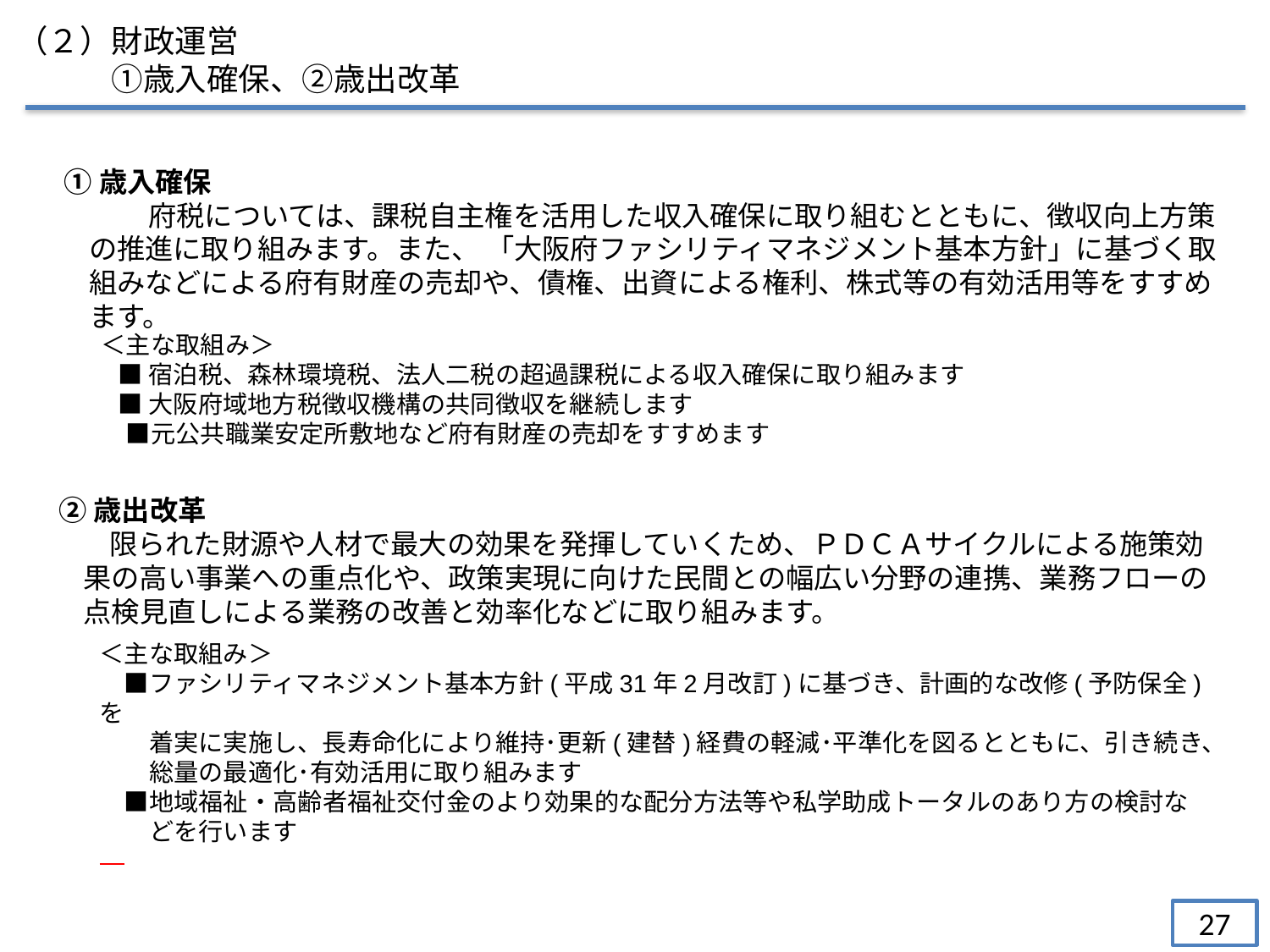

（２）財政運営
　　　①歳入確保、②歳出改革
①歳入確保
　　　府税については、課税自主権を活用した収入確保に取り組むとともに、徴収向上方策の推進に取り組みます。また、 「大阪府ファシリティマネジメント基本方針」に基づく取組みなどによる府有財産の売却や、債権、出資による権利、株式等の有効活用等をすすめます。
＜主な取組み＞
   ■宿泊税、森林環境税、法人二税の超過課税による収入確保に取り組みます
   ■大阪府域地方税徴収機構の共同徴収を継続します
　■元公共職業安定所敷地など府有財産の売却をすすめます
②歳出改革
限られた財源や人材で最大の効果を発揮していくため、ＰＤＣＡサイクルによる施策効果の高い事業への重点化や、政策実現に向けた民間との幅広い分野の連携、業務フローの点検見直しによる業務の改善と効率化などに取り組みます。
＜主な取組み＞
　■ファシリティマネジメント基本方針(平成31年2月改訂)に基づき、計画的な改修(予防保全)を
　　着実に実施し、長寿命化により維持･更新(建替)経費の軽減･平準化を図るとともに、引き続き、
　　総量の最適化･有効活用に取り組みます
　■地域福祉・高齢者福祉交付金のより効果的な配分方法等や私学助成トータルのあり方の検討な
　　どを行います

27